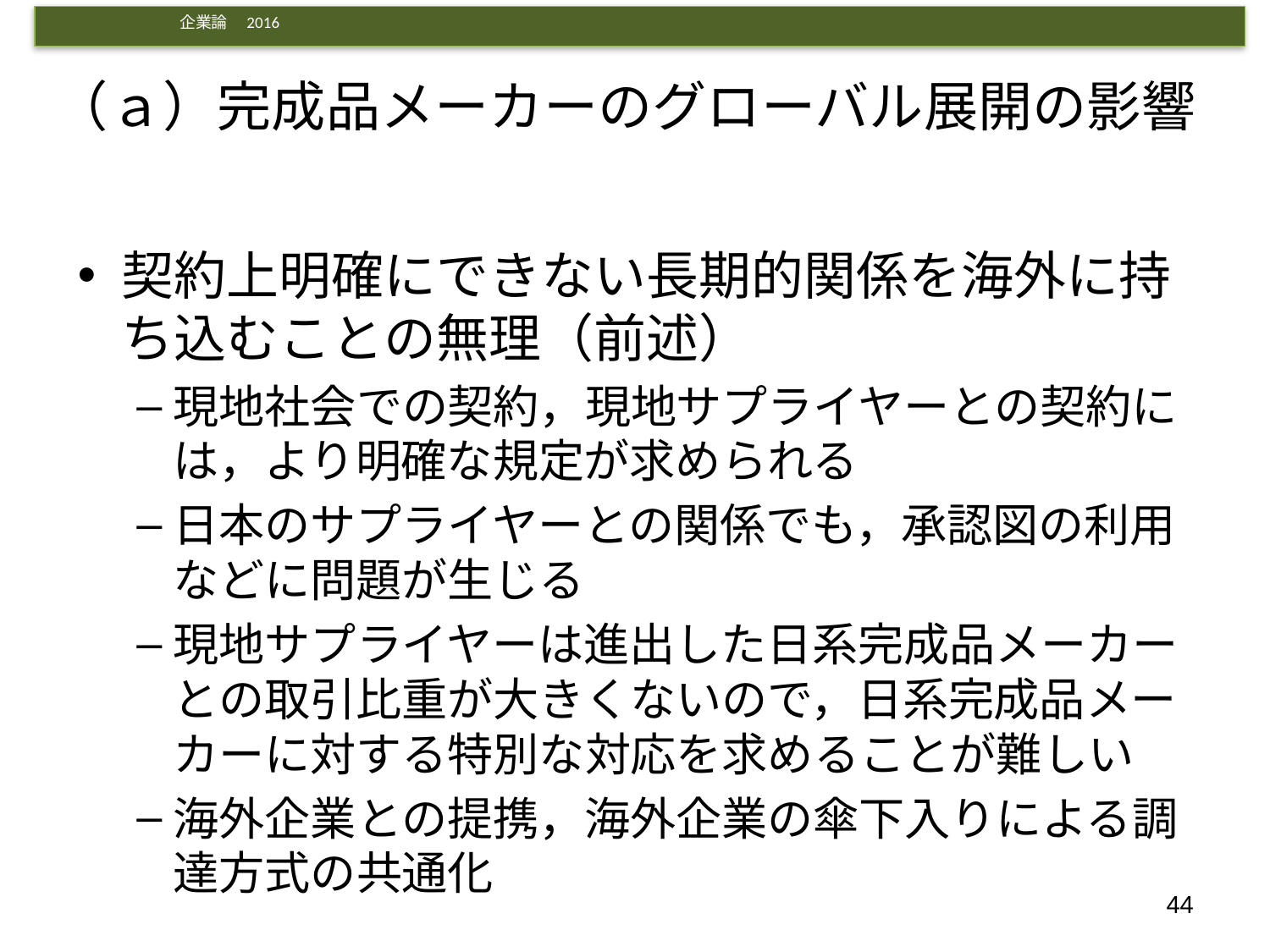

# （ａ）完成品メーカーのグローバル展開の影響
契約上明確にできない長期的関係を海外に持ち込むことの無理（前述）
現地社会での契約，現地サプライヤーとの契約には，より明確な規定が求められる
日本のサプライヤーとの関係でも，承認図の利用などに問題が生じる
現地サプライヤーは進出した日系完成品メーカーとの取引比重が大きくないので，日系完成品メーカーに対する特別な対応を求めることが難しい
海外企業との提携，海外企業の傘下入りによる調達方式の共通化

44